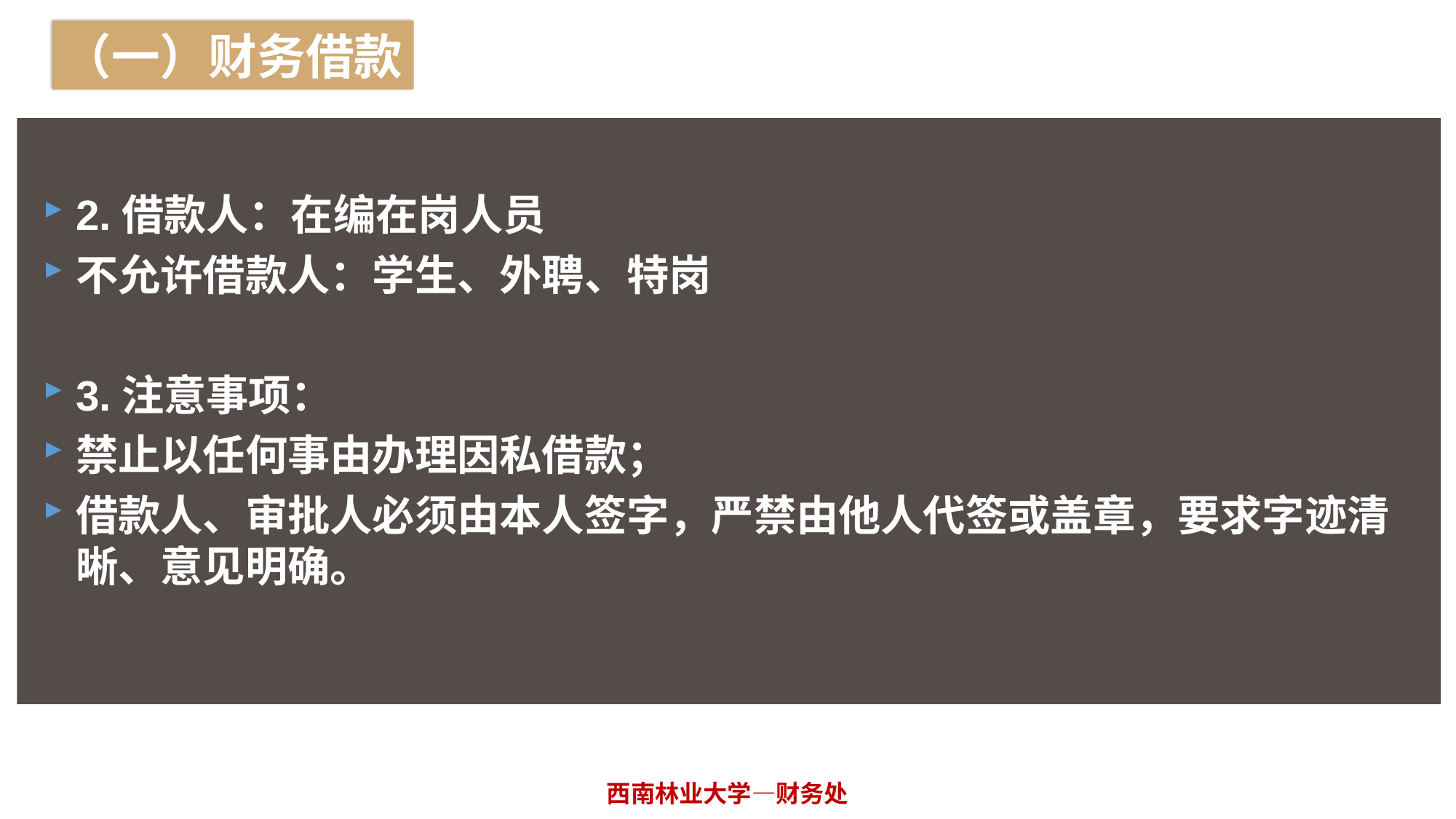

（一）财务借款

2.借款人：在编在岗人员
不允许借款人：学生、外聘、特岗

3.注意事项：
禁止以任何事由办理因私借款；
借款人、审批人必须由本人签字，严禁由他人代签或盖章，要求字迹清晰、意见明确。

指因业务需要的临时用款，如职工预借的差旅费等。
西南林业大学—财务处